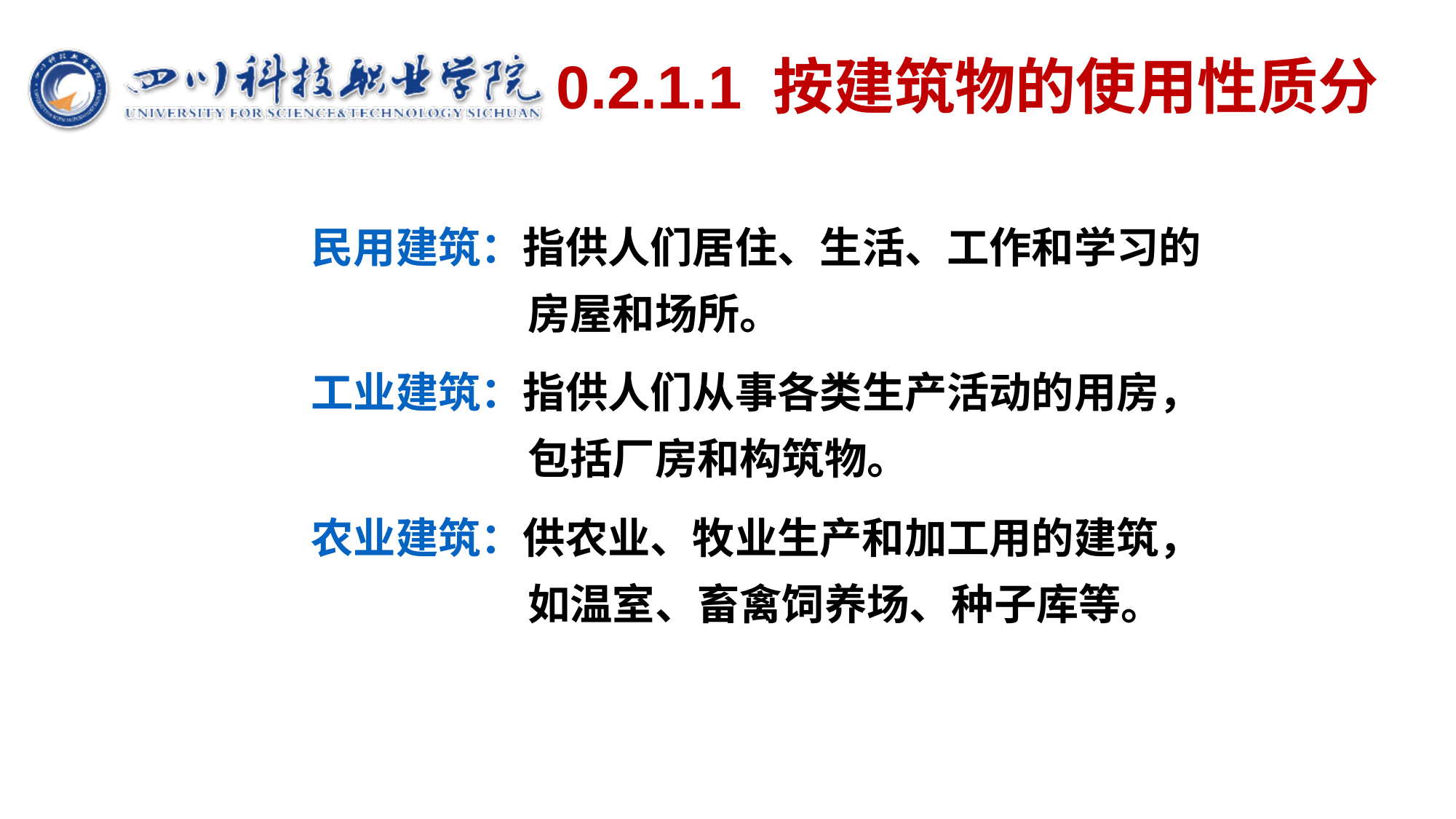

# 0.2.1.1 按建筑物的使用性质分
民用建筑：指供人们居住、生活、工作和学习的房屋和场所。
工业建筑：指供人们从事各类生产活动的用房，包括厂房和构筑物。
农业建筑：供农业、牧业生产和加工用的建筑，如温室、畜禽饲养场、种子库等。